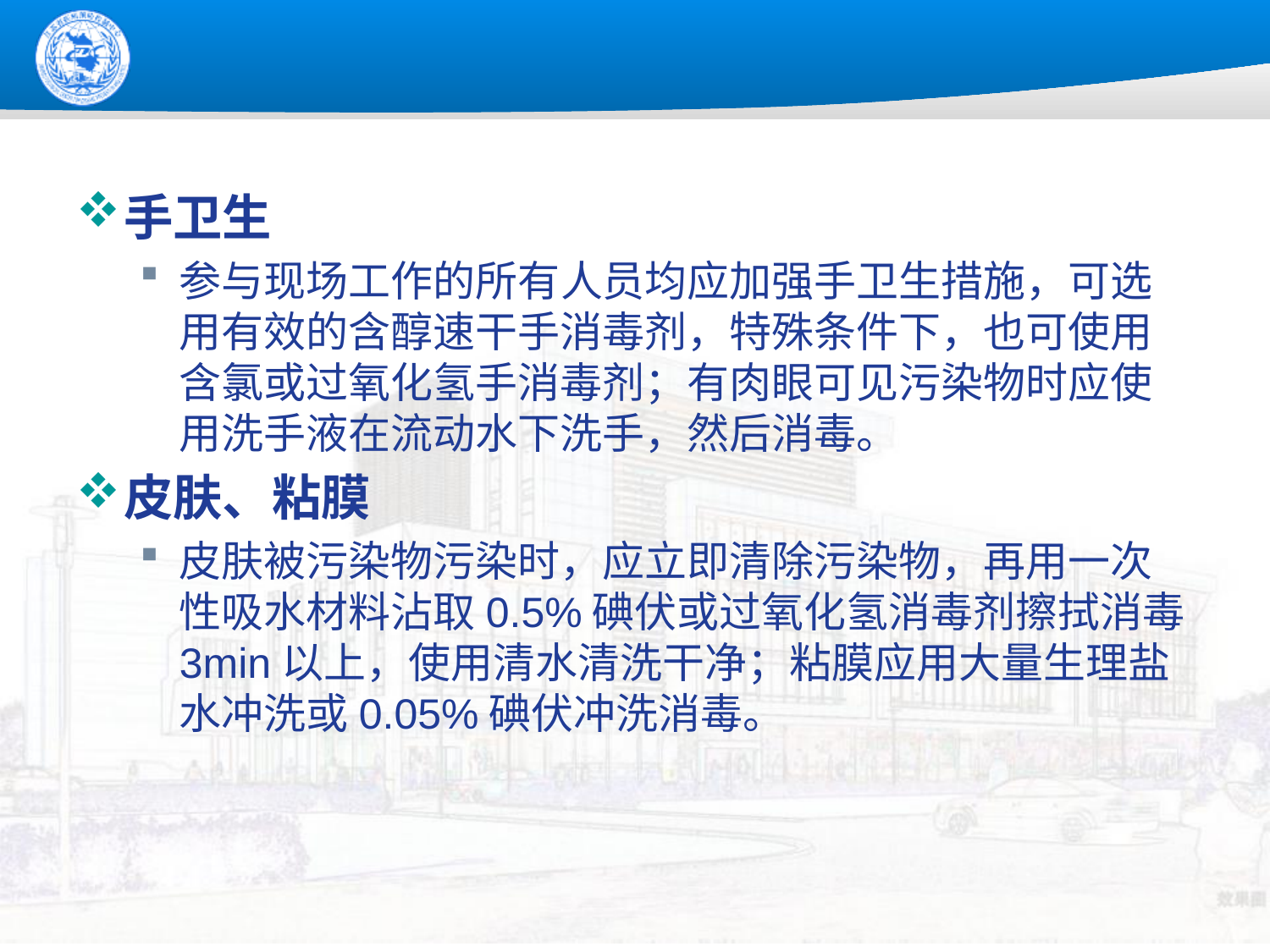

#
手卫生
参与现场工作的所有人员均应加强手卫生措施，可选用有效的含醇速干手消毒剂，特殊条件下，也可使用含氯或过氧化氢手消毒剂；有肉眼可见污染物时应使用洗手液在流动水下洗手，然后消毒。
皮肤、粘膜
皮肤被污染物污染时，应立即清除污染物，再用一次性吸水材料沾取0.5%碘伏或过氧化氢消毒剂擦拭消毒3min以上，使用清水清洗干净；粘膜应用大量生理盐水冲洗或0.05%碘伏冲洗消毒。